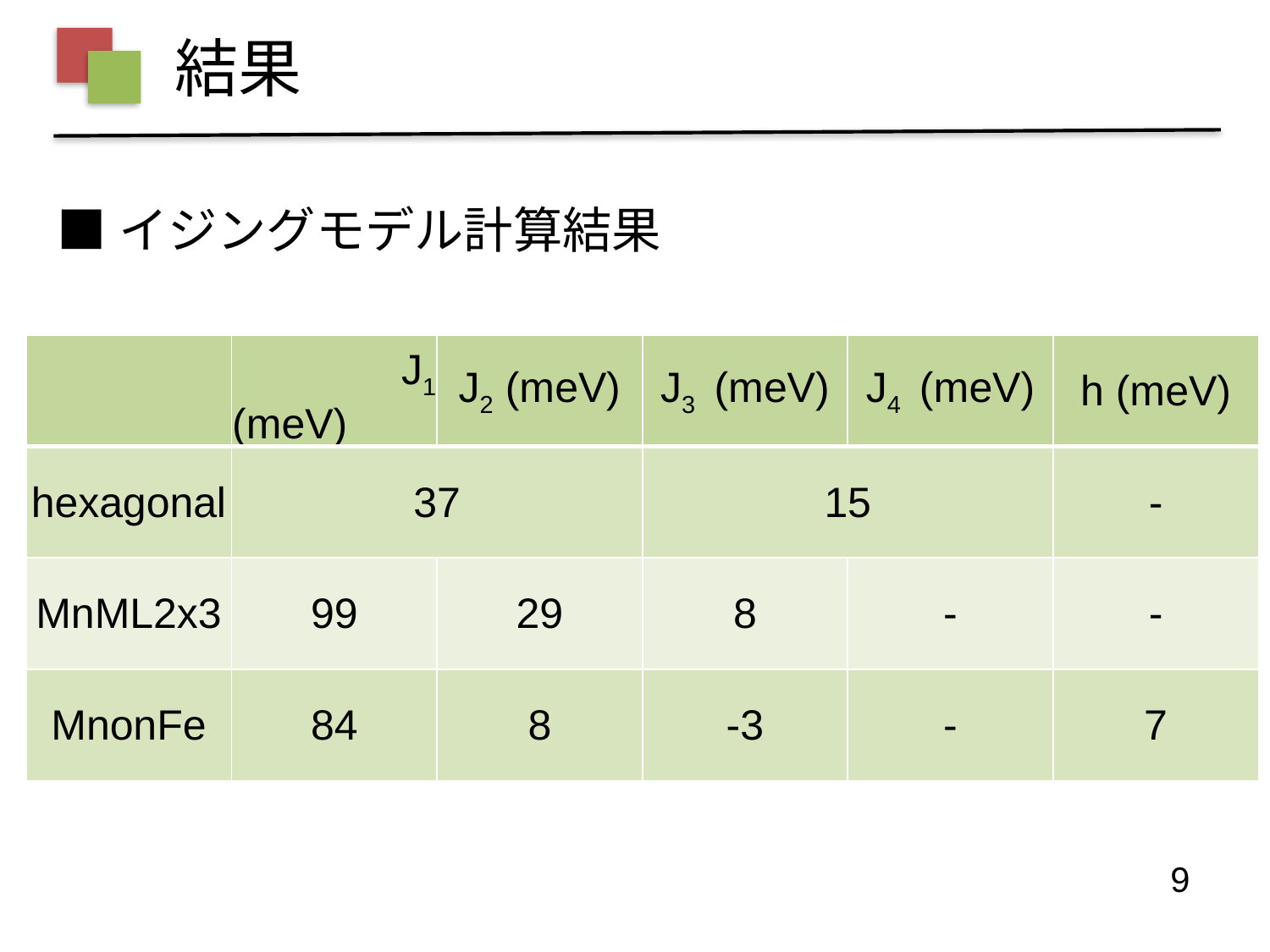

結果

■イジングモデル計算結果
|  | J1 (meV) | J2 (meV) | J3 (meV) | J4 (meV) | h (meV) |
| --- | --- | --- | --- | --- | --- |
| hexagonal | 37 |  | 15 |  | - |
| MnML2x3 | 99 | 29 | 8 | - | - |
| MnonFe | 84 | 8 | -3 | - | 7 |
9